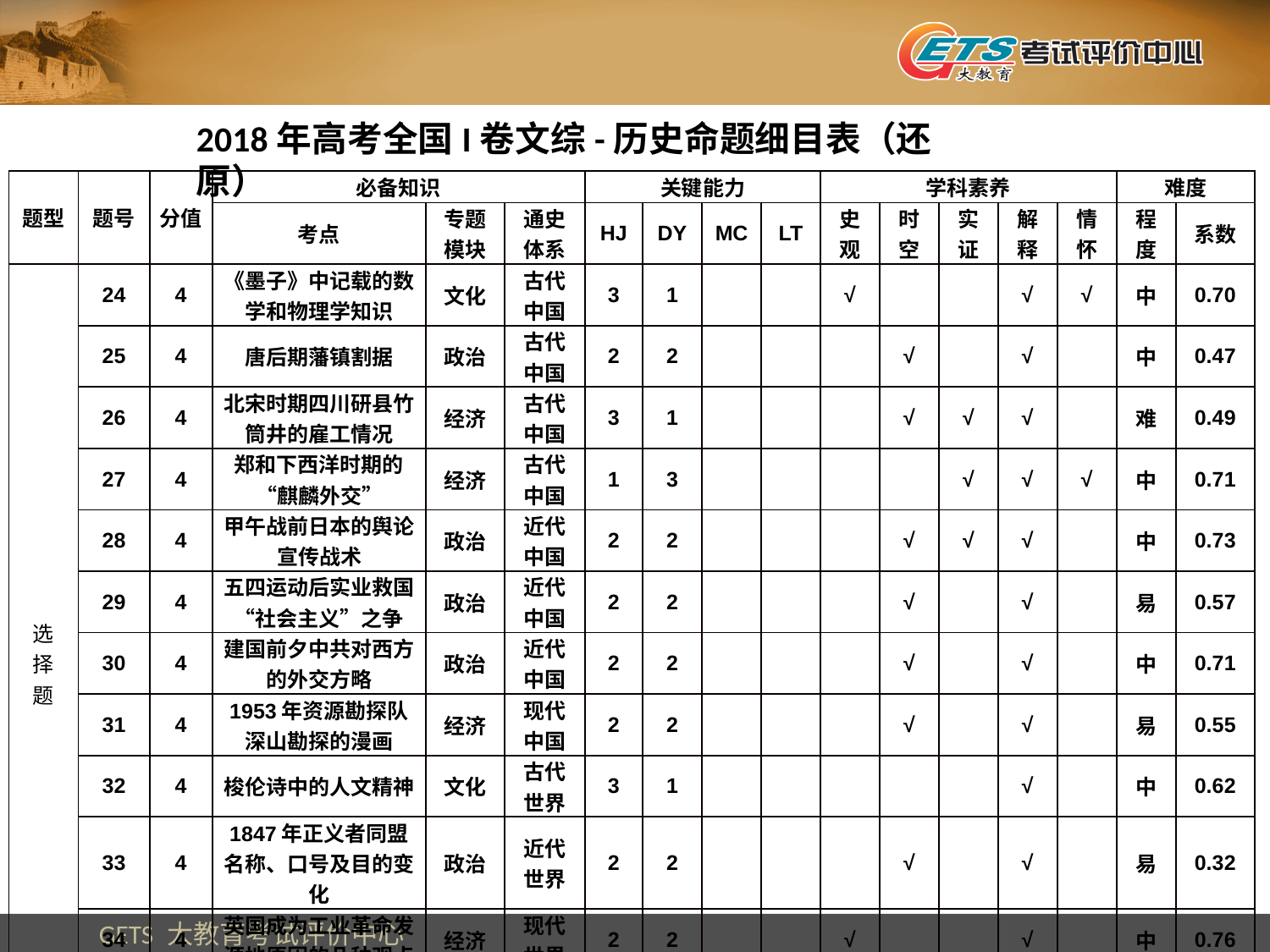

2018年高考全国I卷文综-历史命题细目表（还原）
| 题型 | 题号 | 分值 | 必备知识 |  |  | 关键能力 |  |  |  | 学科素养 |  |  |  |  | 难度 |  |
| --- | --- | --- | --- | --- | --- | --- | --- | --- | --- | --- | --- | --- | --- | --- | --- | --- |
|  |  |  | 考点 | 专题模块 | 通史体系 | HJ | DY | MC | LT | 史观 | 时空 | 实证 | 解释 | 情怀 | 程度 | 系数 |
| 选 择 题 | 24 | 4 | 《墨子》中记载的数学和物理学知识 | 文化 | 古代中国 | 3 | 1 |  |  | √ |  |  | √ | √ | 中 | 0.70 |
|  | 25 | 4 | 唐后期藩镇割据 | 政治 | 古代中国 | 2 | 2 |  |  |  | √ |  | √ |  | 中 | 0.47 |
|  | 26 | 4 | 北宋时期四川研县竹筒井的雇工情况 | 经济 | 古代中国 | 3 | 1 |  |  |  | √ | √ | √ |  | 难 | 0.49 |
|  | 27 | 4 | 郑和下西洋时期的“麒麟外交” | 经济 | 古代中国 | 1 | 3 |  |  |  |  | √ | √ | √ | 中 | 0.71 |
|  | 28 | 4 | 甲午战前日本的舆论宣传战术 | 政治 | 近代中国 | 2 | 2 |  |  |  | √ | √ | √ |  | 中 | 0.73 |
|  | 29 | 4 | 五四运动后实业救国“社会主义”之争 | 政治 | 近代中国 | 2 | 2 |  |  |  | √ |  | √ |  | 易 | 0.57 |
|  | 30 | 4 | 建国前夕中共对西方的外交方略 | 政治 | 近代中国 | 2 | 2 |  |  |  | √ |  | √ |  | 中 | 0.71 |
|  | 31 | 4 | 1953年资源勘探队深山勘探的漫画 | 经济 | 现代中国 | 2 | 2 |  |  |  | √ |  | √ |  | 易 | 0.55 |
|  | 32 | 4 | 梭伦诗中的人文精神 | 文化 | 古代世界 | 3 | 1 |  |  |  |  |  | √ |  | 中 | 0.62 |
|  | 33 | 4 | 1847年正义者同盟名称、口号及目的变化 | 政治 | 近代世界 | 2 | 2 |  |  |  | √ |  | √ |  | 易 | 0.32 |
|  | 34 | 4 | 英国成为工业革命发源地原因的几种观点 | 经济 | 现代世界 | 2 | 2 |  |  | √ |  |  | √ |  | 中 | 0.76 |
|  | 35 | 4 | 1945-1975年间联合国成员国的变化图 | 政治 | 现代世界 | 2 | 1 | 1 |  |  | √ |  | √ |  | 中 | 0.64 |
|  | 小计 | 48 |  |  |  | 26 | 21 | 1 |  |  |  |  |  |  | 中 | 0.61 |